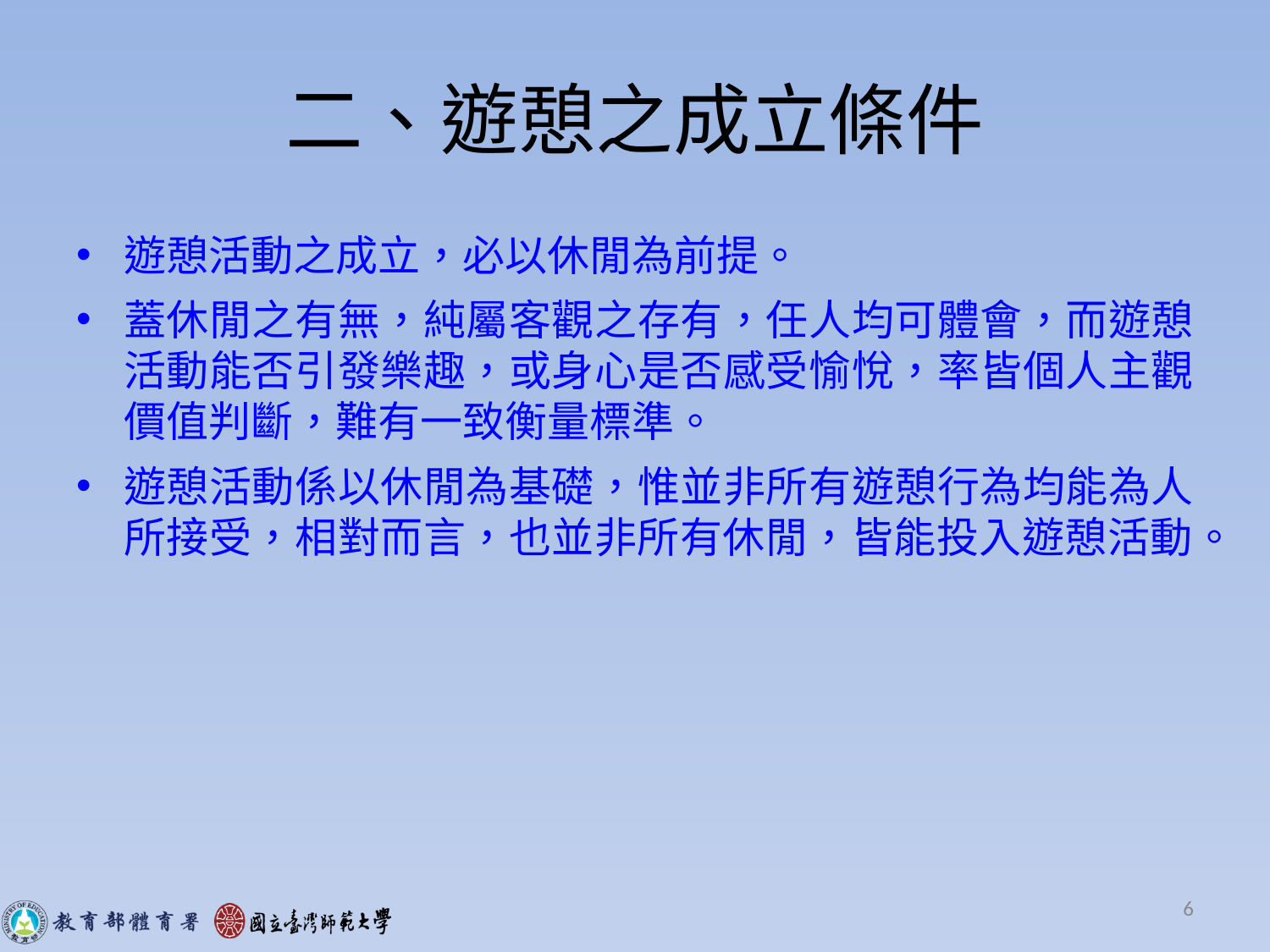

# 二、遊憩之成立條件
遊憩活動之成立，必以休閒為前提。
蓋休閒之有無，純屬客觀之存有，任人均可體會，而遊憩活動能否引發樂趣，或身心是否感受愉悅，率皆個人主觀價值判斷，難有一致衡量標準。
遊憩活動係以休閒為基礎，惟並非所有遊憩行為均能為人所接受，相對而言，也並非所有休閒，皆能投入遊憩活動。

6